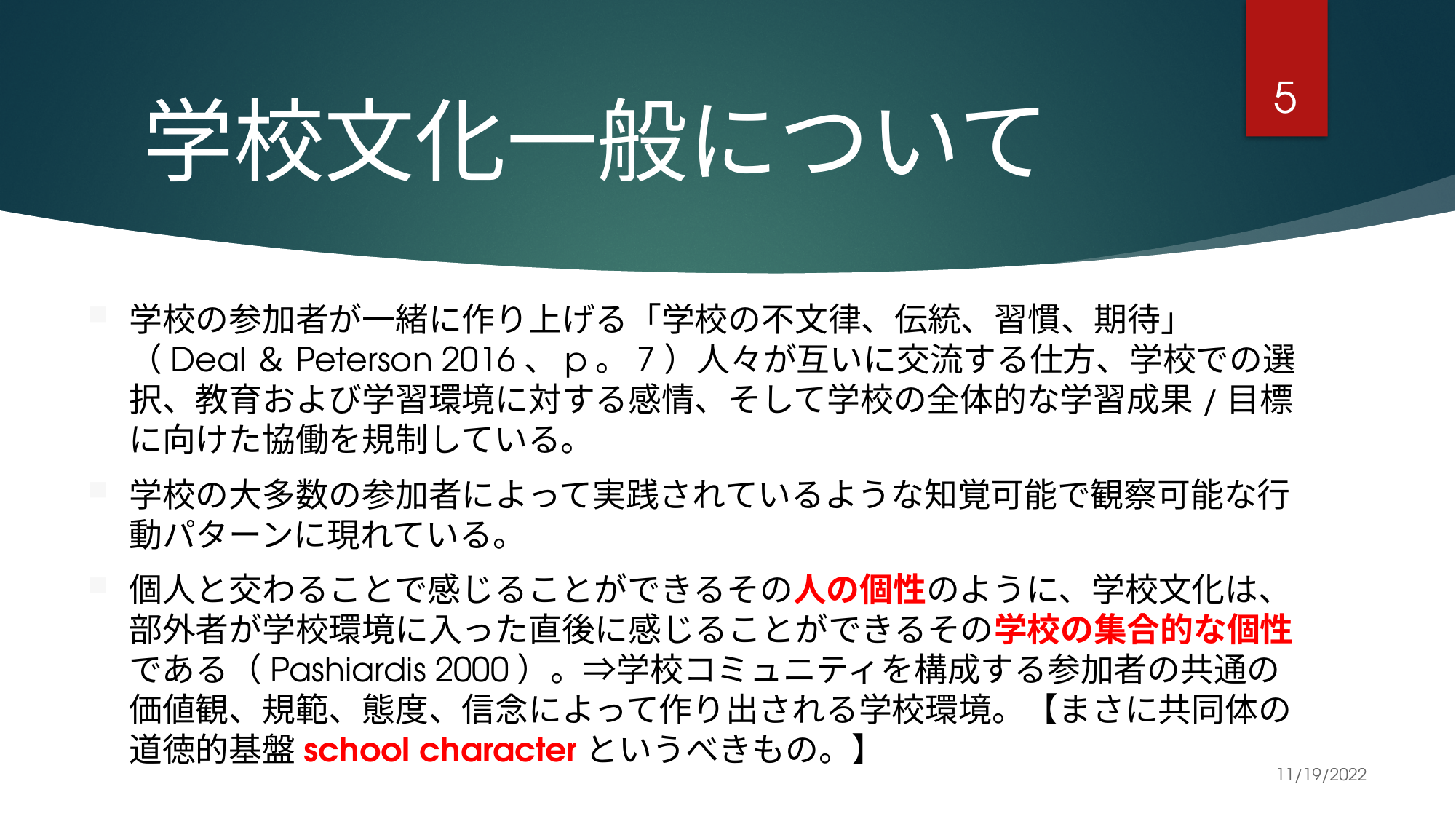

5
# 学校文化一般について

学校の参加者が一緒に作り上げる「学校の不文律、伝統、習慣、期待」（Deal＆Peterson 2016、p。7）人々が互いに交流する仕方、学校での選択、教育および学習環境に対する感情、そして学校の全体的な学習成果/目標に向けた協働を規制している。
学校の大多数の参加者によって実践されているような知覚可能で観察可能な行動パターンに現れている。
個人と交わることで感じることができるその人の個性のように、学校文化は、部外者が学校環境に入った直後に感じることができるその学校の集合的な個性である（Pashiardis 2000）。⇒学校コミュニティを構成する参加者の共通の価値観、規範、態度、信念によって作り出される学校環境。【まさに共同体の道徳的基盤school characterというべきもの。】
11/19/2022